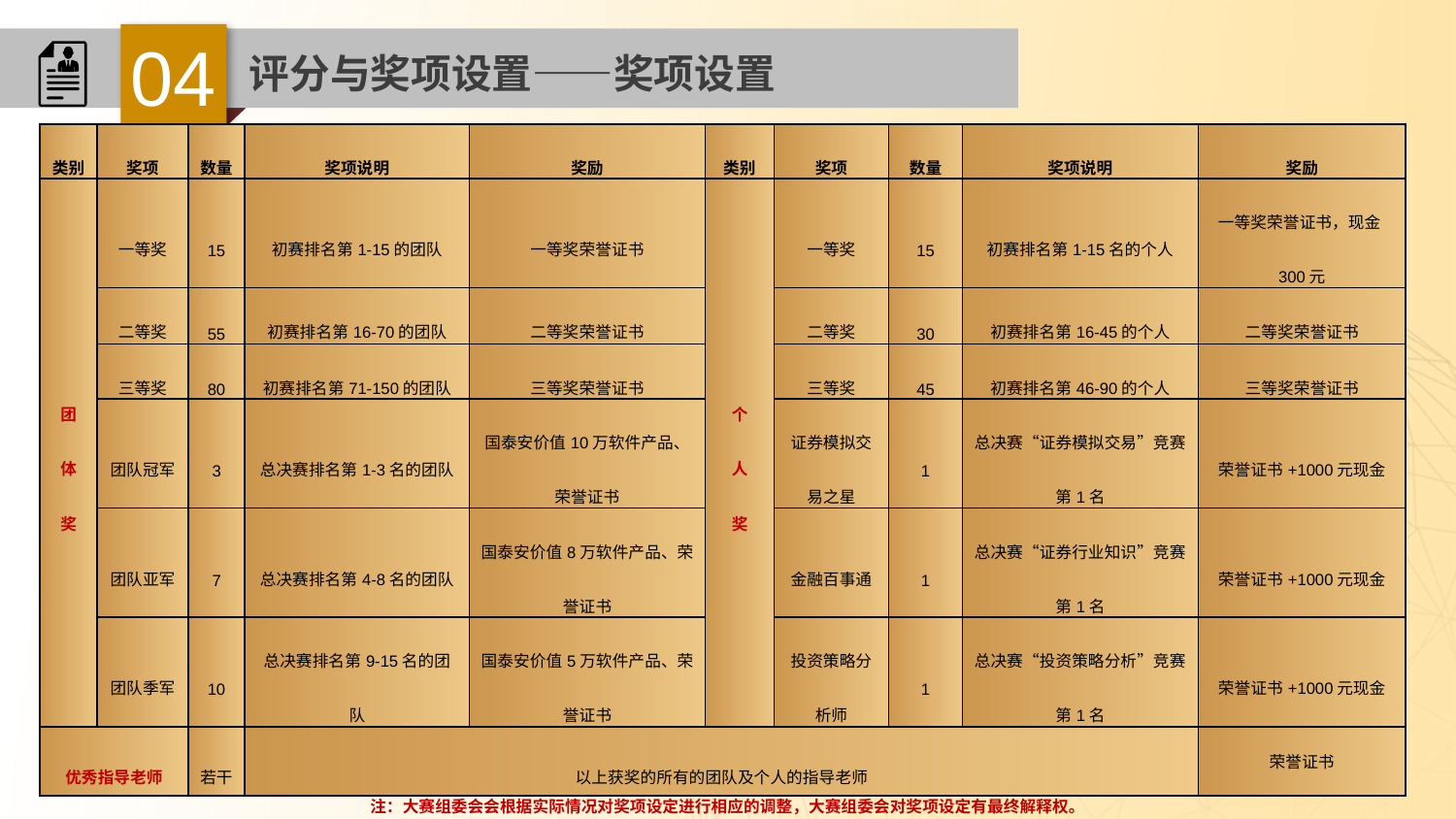

04

评分与奖项设置——奖项设置

| 类别 | 奖项 | 数量 | 奖项说明 | 奖励 | 类别 | 奖项 | 数量 | 奖项说明 | 奖励 |
| --- | --- | --- | --- | --- | --- | --- | --- | --- | --- |
| 团 体 奖 | 一等奖 | 15 | 初赛排名第1-15的团队 | 一等奖荣誉证书 | 个 人 奖 | 一等奖 | 15 | 初赛排名第1-15名的个人 | 一等奖荣誉证书，现金300元 |
|  | 二等奖 | 55 | 初赛排名第16-70的团队 | 二等奖荣誉证书 |  | 二等奖 | 30 | 初赛排名第16-45的个人 | 二等奖荣誉证书 |
|  | 三等奖 | 80 | 初赛排名第71-150的团队 | 三等奖荣誉证书 |  | 三等奖 | 45 | 初赛排名第46-90的个人 | 三等奖荣誉证书 |
|  | 团队冠军 | 3 | 总决赛排名第1-3名的团队 | 国泰安价值10万软件产品、荣誉证书 |  | 证券模拟交易之星 | 1 | 总决赛“证券模拟交易”竞赛第1名 | 荣誉证书+1000元现金 |
|  | 团队亚军 | 7 | 总决赛排名第4-8名的团队 | 国泰安价值8万软件产品、荣誉证书 |  | 金融百事通 | 1 | 总决赛“证券行业知识”竞赛第1名 | 荣誉证书+1000元现金 |
|  | 团队季军 | 10 | 总决赛排名第9-15名的团队 | 国泰安价值5万软件产品、荣誉证书 |  | 投资策略分析师 | 1 | 总决赛“投资策略分析”竞赛第1名 | 荣誉证书+1000元现金 |
| 优秀指导老师 |  | 若干 | 以上获奖的所有的团队及个人的指导老师 |  |  |  |  |  | 荣誉证书 |
注：大赛组委会会根据实际情况对奖项设定进行相应的调整，大赛组委会对奖项设定有最终解释权。